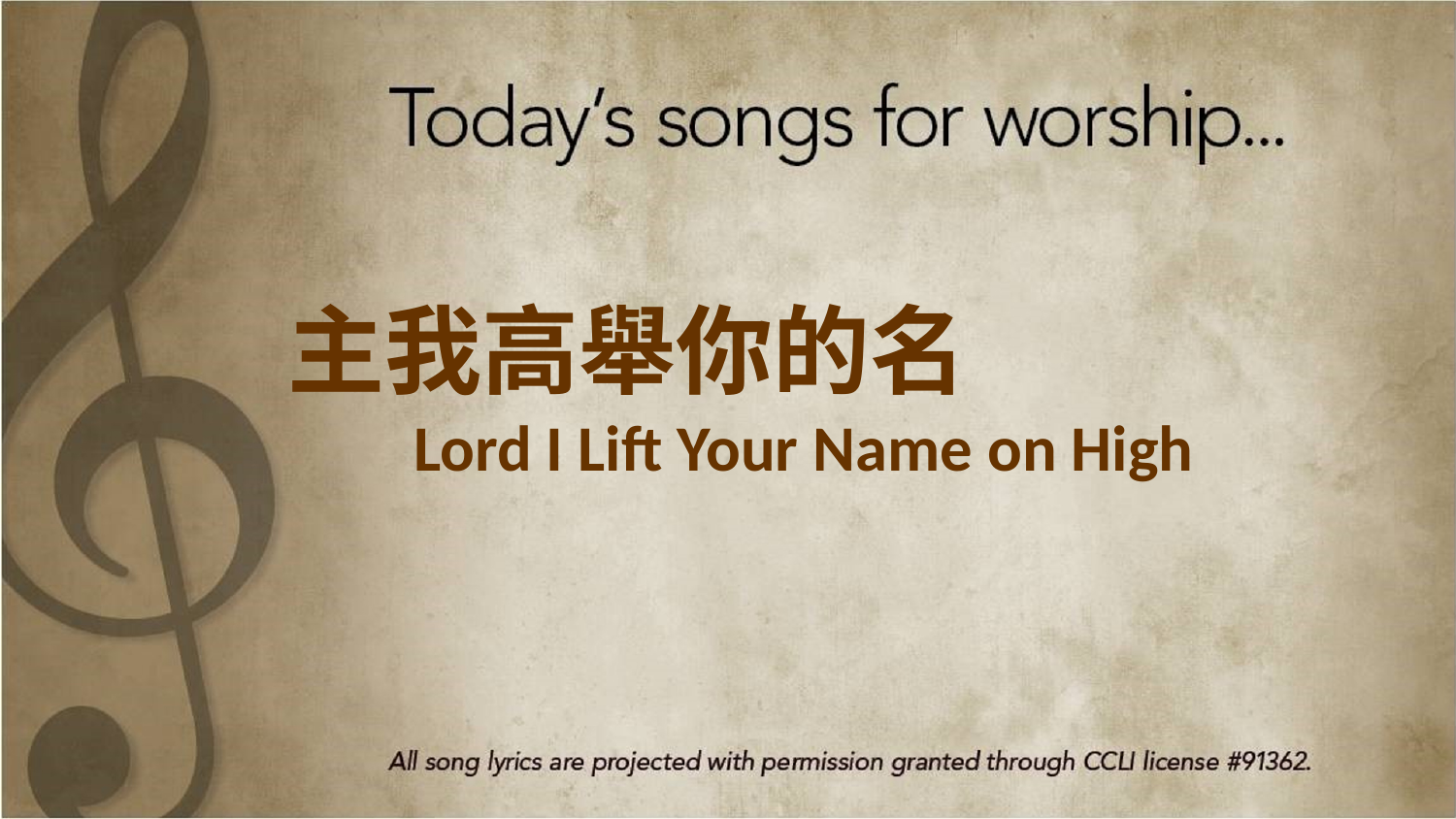

主我高舉你的名
Lord I Lift Your Name on High